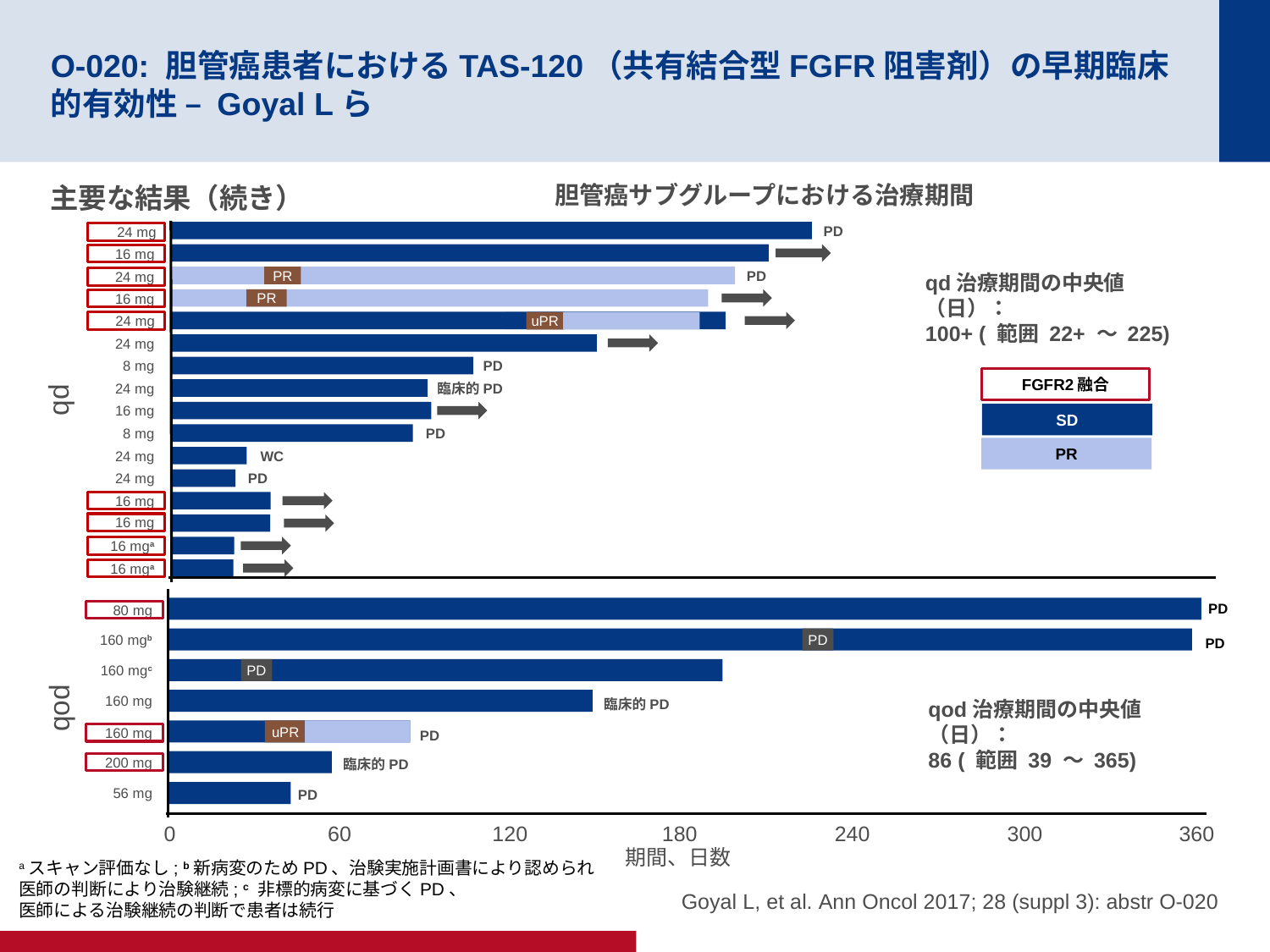

# O-020: 胆管癌患者におけるTAS-120（共有結合型FGFR阻害剤）の早期臨床的有効性 – Goyal Lら
胆管癌サブグループにおける治療期間
主要な結果（続き）
PD

 24 mg

16 mg

PD

24 mg
PR

 16 mg
PR

uPR
 24 mg

uPR
 24 mg

PD
 8 mg

FGFR2融合
臨床的PD
24 mg

qd
 16 mg

SD
PD
 8 mg

PR
WC
 24 mg

PD
24 mg

 16 mg

 16 mg

 16 mga

 16 mga

qd治療期間の中央値（日）：
100+ ( 範囲 22+ ～ 225)

PD

80 mg

160 mgb

PD
PD
160 mgc

PD
160 mg
臨床的PD

qod

uPR

PD
 160 mg

臨床的PD
200 mg

 56 mg

PD
0
60
120
180
240
300
360
期間、日数
qod治療期間の中央値（日）：
86 ( 範囲 39 ～ 365)

Goyal L, et al. Ann Oncol 2017; 28 (suppl 3): abstr O-020
aスキャン評価なし; b新病変のためPD、治験実施計画書により認められ
医師の判断により治験継続; c 非標的病変に基づくPD、
医師による治験継続の判断で患者は続行